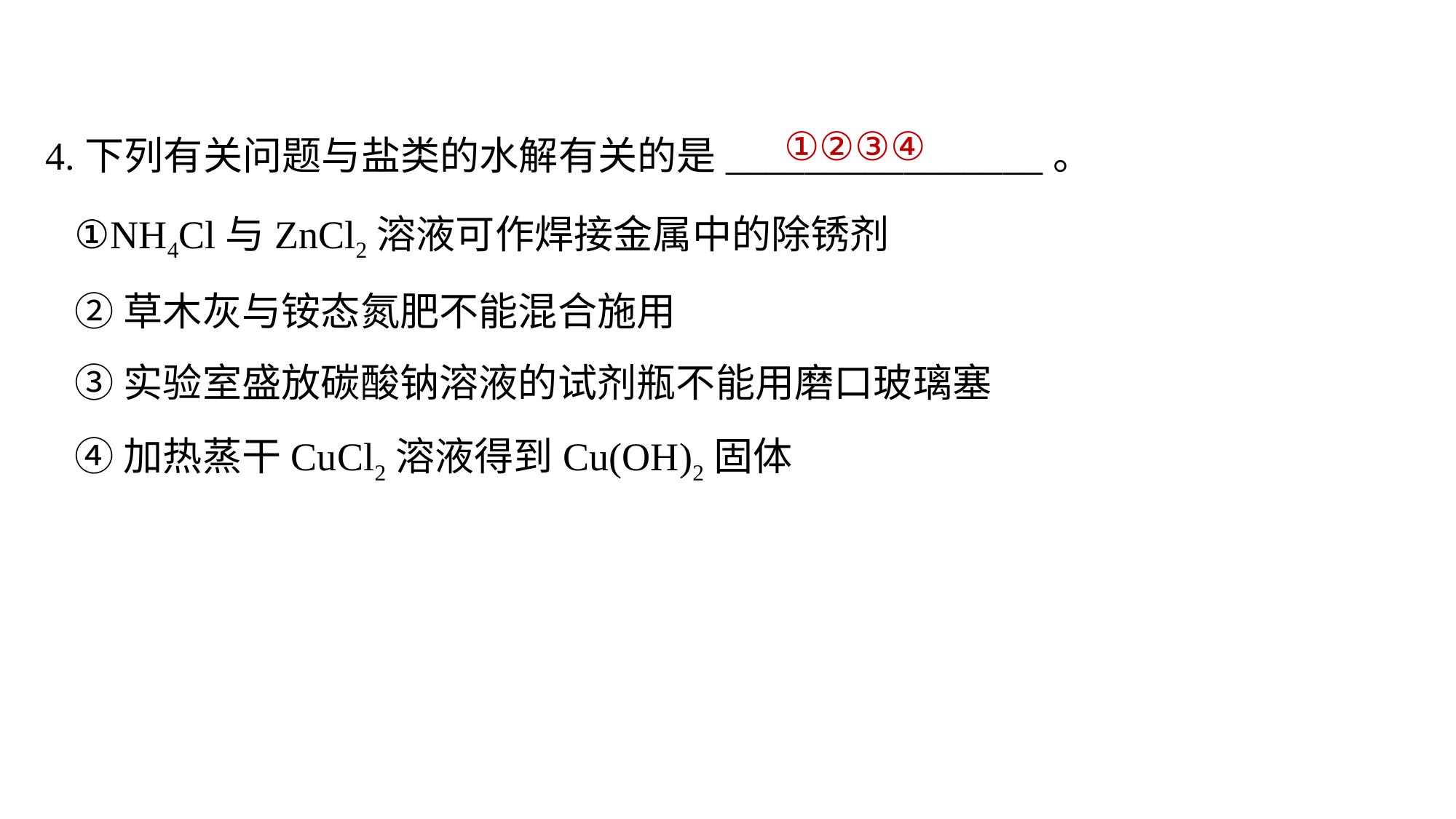

4.下列有关问题与盐类的水解有关的是________________。
①②③④
①NH4Cl与ZnCl2溶液可作焊接金属中的除锈剂
②草木灰与铵态氮肥不能混合施用
③实验室盛放碳酸钠溶液的试剂瓶不能用磨口玻璃塞
④加热蒸干CuCl2溶液得到Cu(OH)2固体